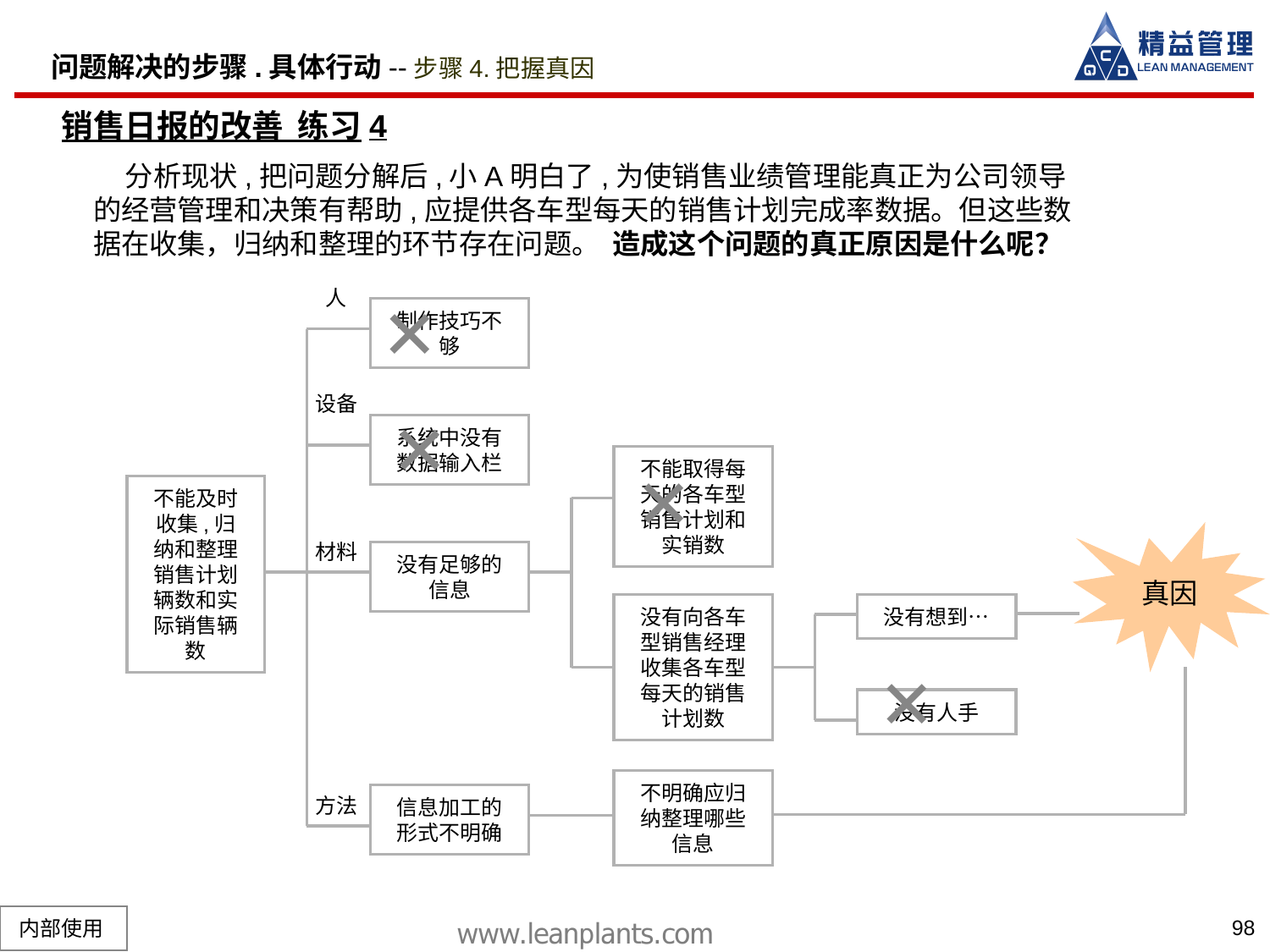

问题解决的步骤.具体行动--步骤4.把握真因
销售日报的改善  练习4
    分析现状,把问题分解后,小A明白了,为使销售业绩管理能真正为公司领导的经营管理和决策有帮助,应提供各车型每天的销售计划完成率数据。但这些数据在收集，归纳和整理的环节存在问题。  造成这个问题的真正原因是什么呢？
×
人
制作技巧不够
系统中没有数据输入栏
没有足够的信息
信息加工的形式不明确
设备
×
×
不能取得每天的各车型销售计划和实销数
没有向各车型销售经理收集各车型每天的销售计划数
不明确应归纳整理哪些信息
不能及时收集,归纳和整理销售计划辆数和实际销售辆数
材料
真因
没有想到…
没有人手
×
方法
内部使用